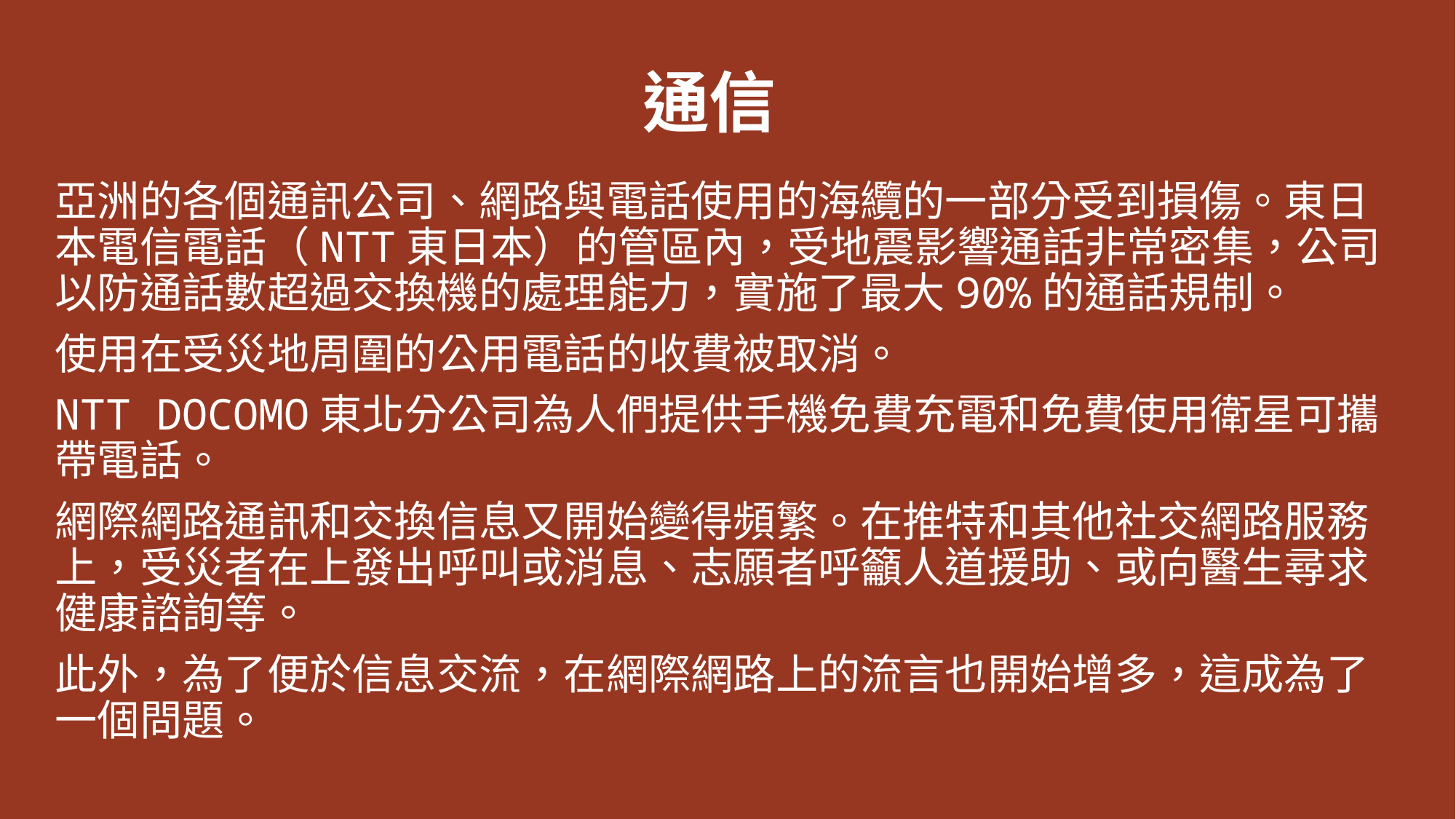

# 通信
亞洲的各個通訊公司、網路與電話使用的海纜的一部分受到損傷。東日本電信電話（NTT東日本）的管區內，受地震影響通話非常密集，公司以防通話數超過交換機的處理能力，實施了最大90%的通話規制。
使用在受災地周圍的公用電話的收費被取消。
NTT DOCOMO東北分公司為人們提供手機免費充電和免費使用衛星可攜帶電話。
網際網路通訊和交換信息又開始變得頻繁。在推特和其他社交網路服務上，受災者在上發出呼叫或消息、志願者呼籲人道援助、或向醫生尋求健康諮詢等。
此外，為了便於信息交流，在網際網路上的流言也開始增多，這成為了一個問題。